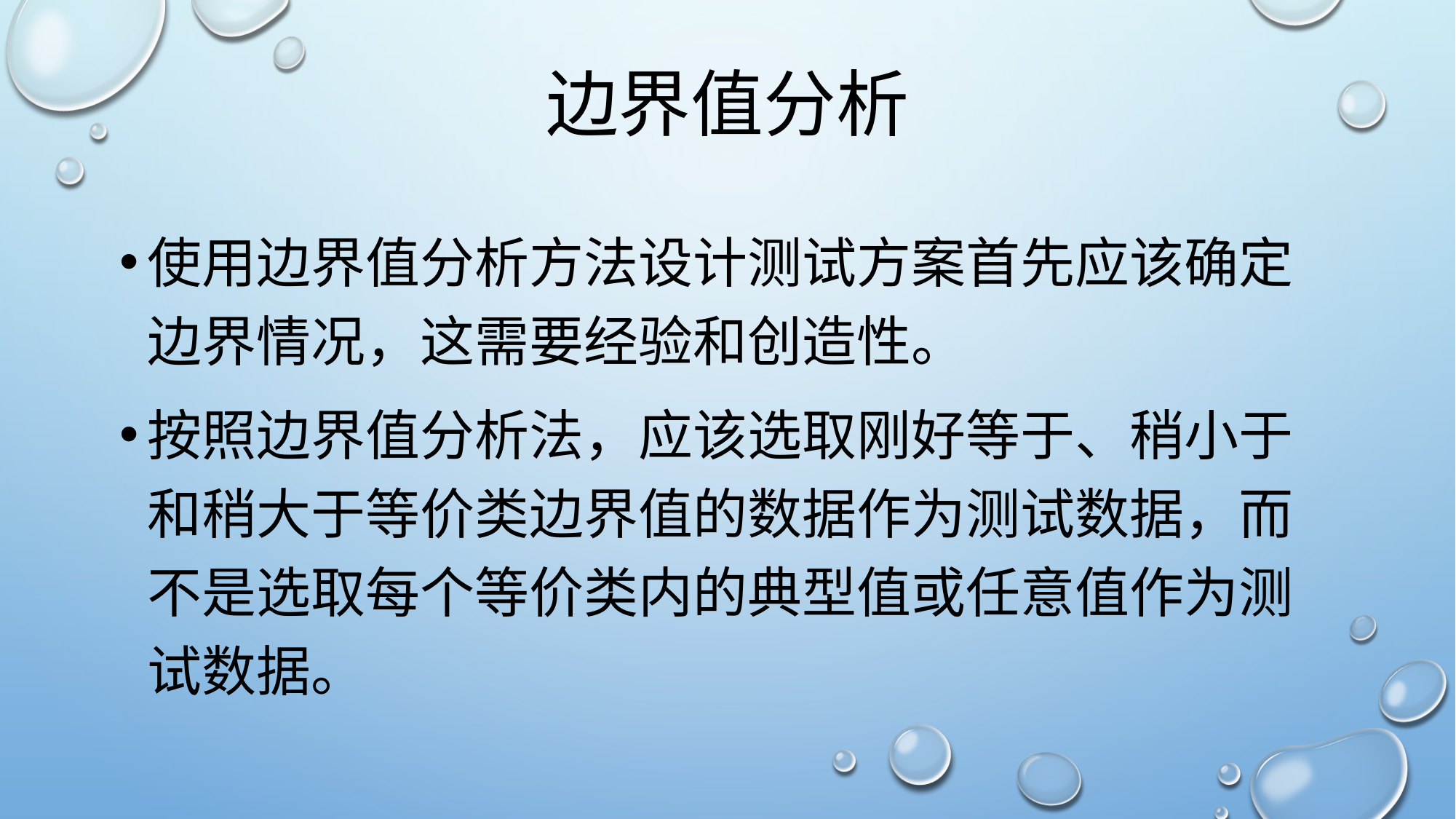

# 边界值分析
使用边界值分析方法设计测试方案首先应该确定边界情况，这需要经验和创造性。
按照边界值分析法，应该选取刚好等于、稍小于和稍大于等价类边界值的数据作为测试数据，而不是选取每个等价类内的典型值或任意值作为测试数据。